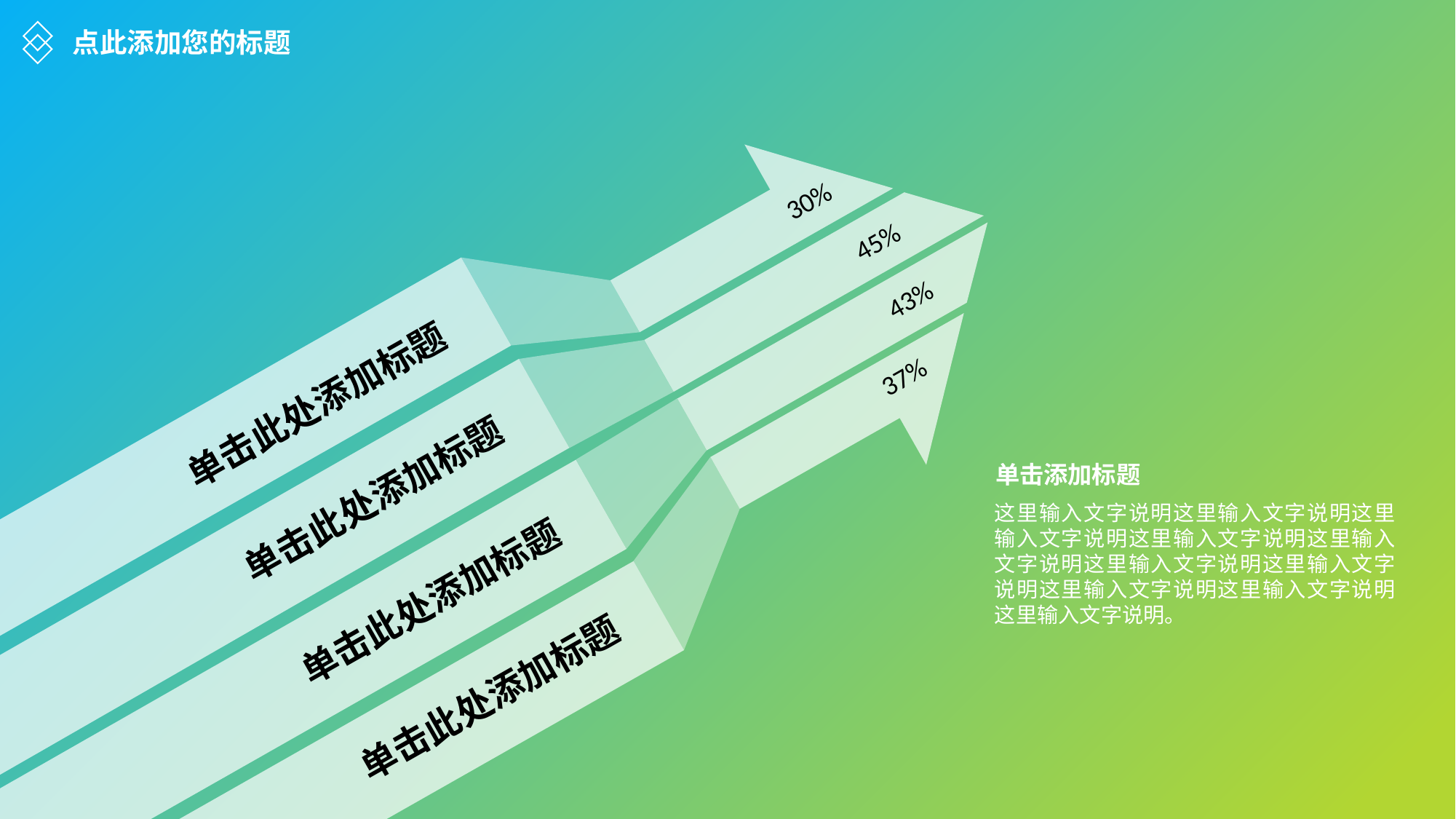

点此添加您的标题

30%

45%

43%

37%
单击此处添加标题

单击添加标题
单击此处添加标题

这里输入文字说明这里输入文字说明这里输入文字说明这里输入文字说明这里输入文字说明这里输入文字说明这里输入文字说明这里输入文字说明这里输入文字说明这里输入文字说明。

单击此处添加标题

单击此处添加标题